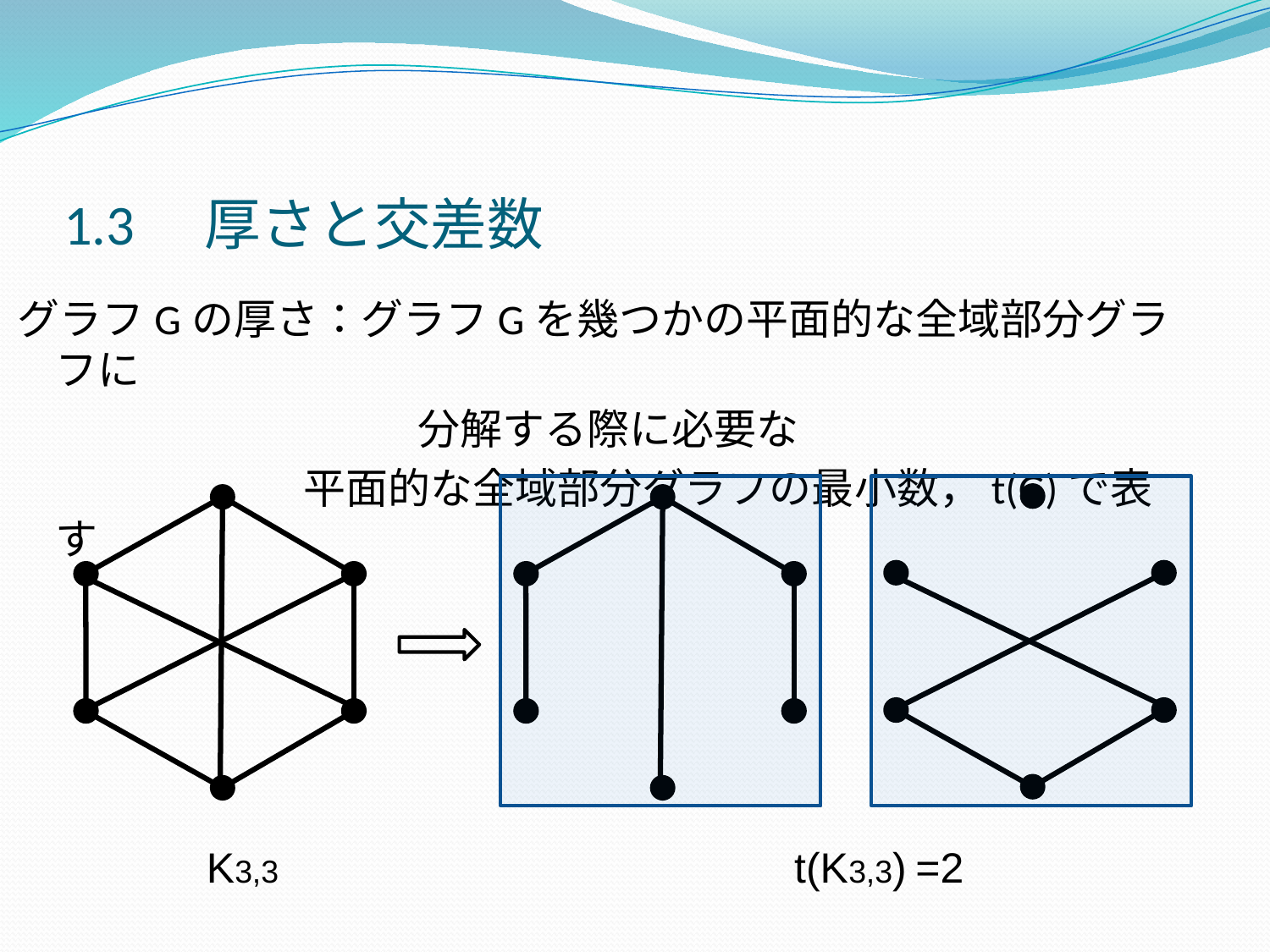

# 1.3　厚さと交差数

グラフGの厚さ：グラフGを幾つかの平面的な全域部分グラフに
　　　　　　　　　  分解する際に必要な
                             平面的な全域部分グラフの最小数，t(G)で表す

K3,3                                                          t(K3,3) =2